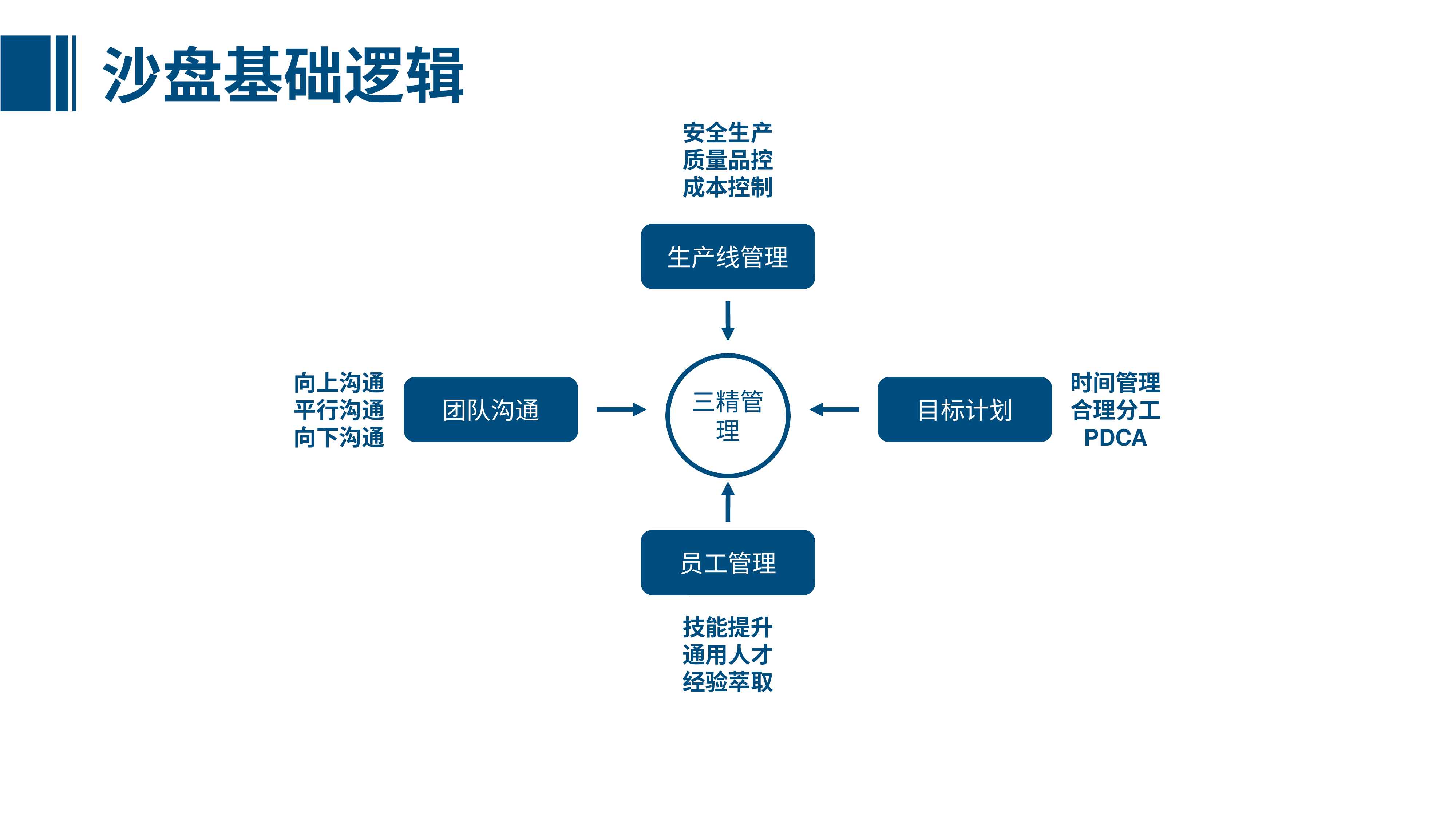

沙盘基础逻辑

安全生产
质量品控
成本控制
生产线管理

三精管理
向上沟通
平行沟通
向下沟通
时间管理
合理分工
PDCA
团队沟通
目标计划

员工管理
技能提升
通用人才
经验萃取